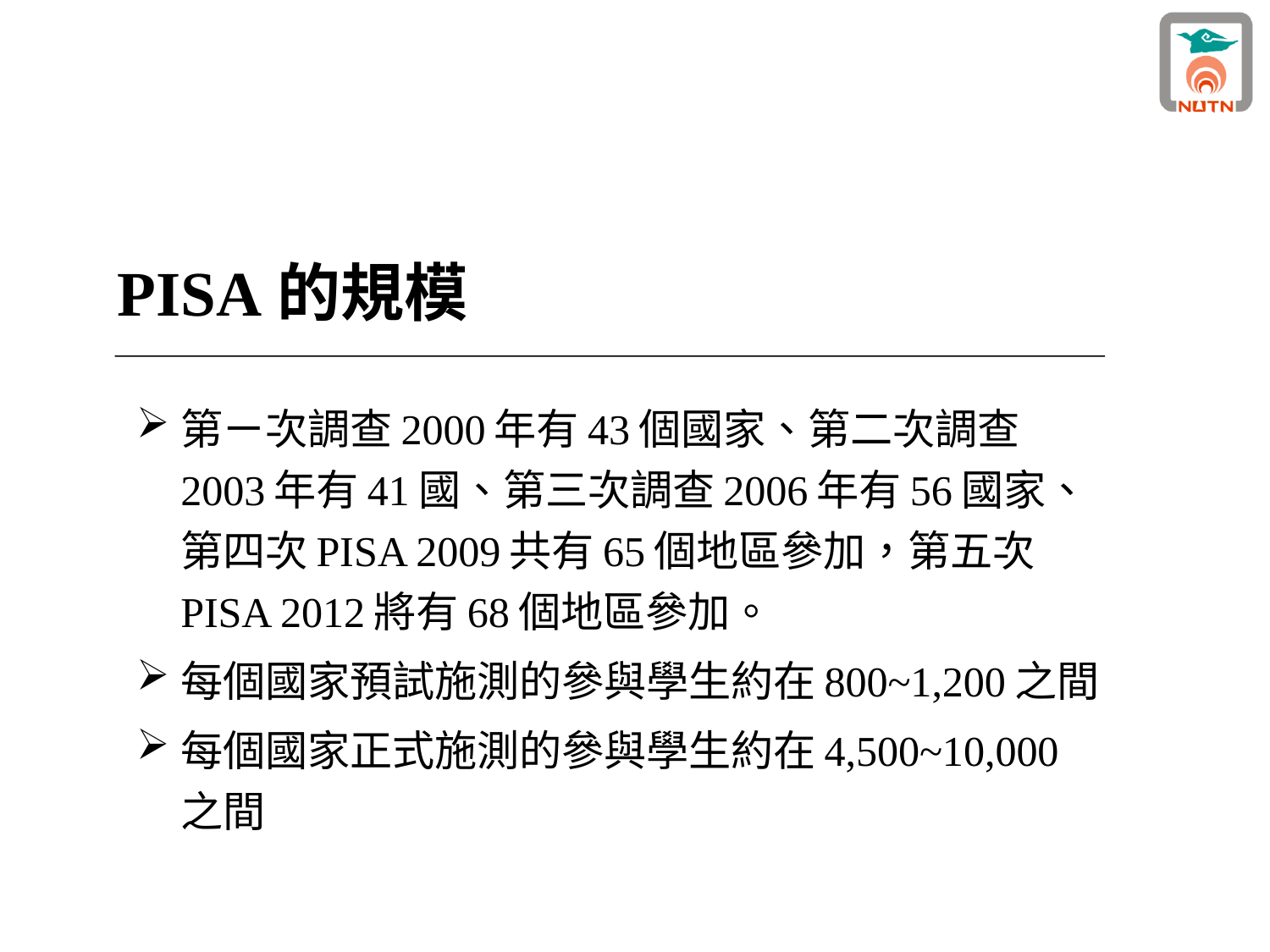

PISA的規模

第ㄧ次調查2000年有43個國家、第二次調查2003年有41國、第三次調查2006年有56國家、第四次PISA 2009共有65個地區參加，第五次 PISA 2012將有68個地區參加。
每個國家預試施測的參與學生約在800~1,200之間
每個國家正式施測的參與學生約在4,500~10,000之間